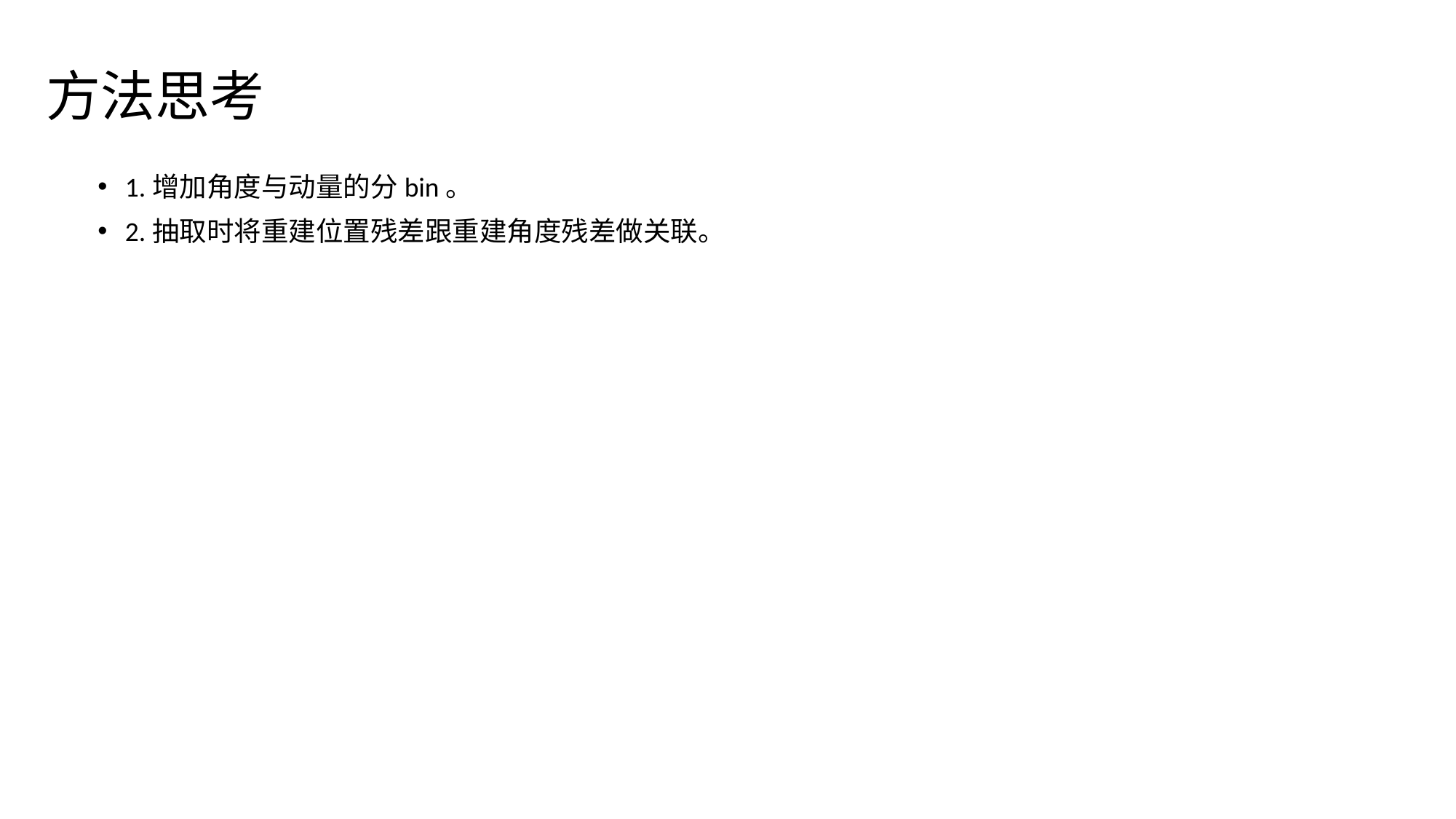

方法思考
1.增加角度与动量的分bin。
2.抽取时将重建位置残差跟重建角度残差做关联。